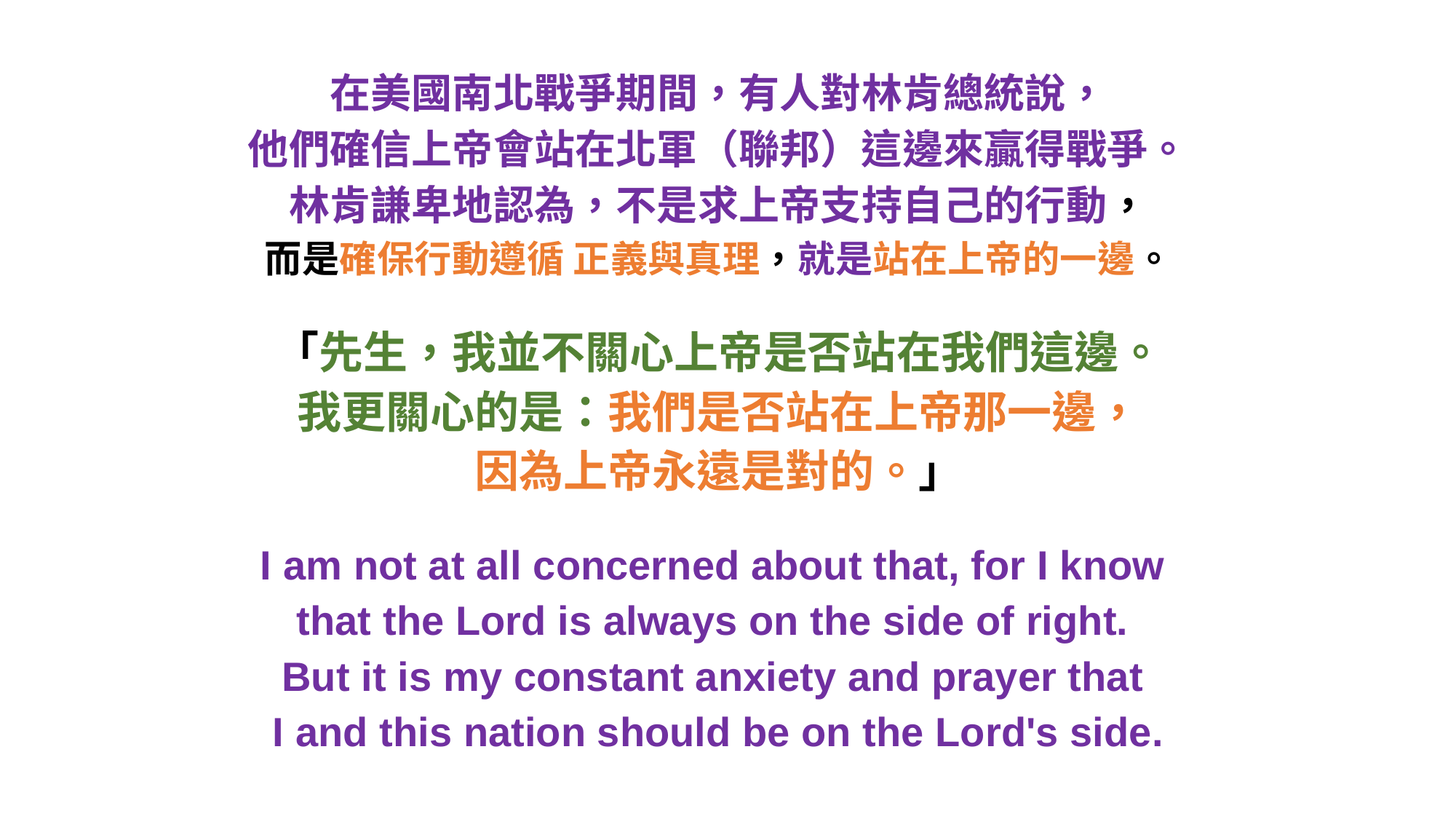

#
在美國南北戰爭期間，有人對林肯總統說，
他們確信上帝會站在北軍（聯邦）這邊來贏得戰爭。
林肯謙卑地認為，不是求上帝支持自己的行動，
而是確保行動遵循 正義與真理，就是站在上帝的一邊。
「先生，我並不關心上帝是否站在我們這邊。
我更關心的是：我們是否站在上帝那一邊，
因為上帝永遠是對的。」
I am not at all concerned about that, for I know
that the Lord is always on the side of right.
But it is my constant anxiety and prayer that
I and this nation should be on the Lord's side.